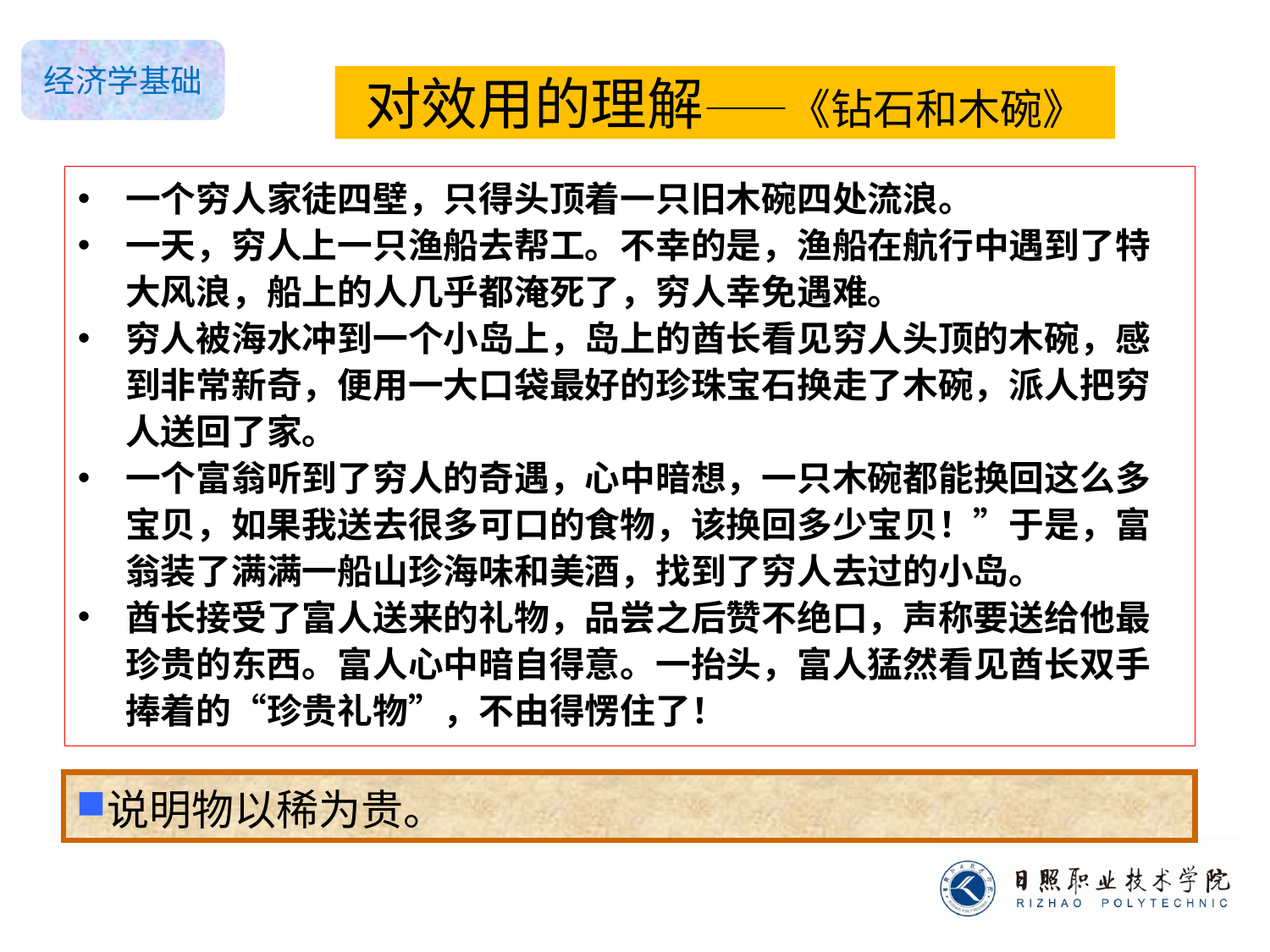

# 对效用的理解——《钻石和木碗》
一个穷人家徒四壁，只得头顶着一只旧木碗四处流浪。
一天，穷人上一只渔船去帮工。不幸的是，渔船在航行中遇到了特大风浪，船上的人几乎都淹死了，穷人幸免遇难。
穷人被海水冲到一个小岛上，岛上的酋长看见穷人头顶的木碗，感到非常新奇，便用一大口袋最好的珍珠宝石换走了木碗，派人把穷人送回了家。
一个富翁听到了穷人的奇遇，心中暗想，一只木碗都能换回这么多宝贝，如果我送去很多可口的食物，该换回多少宝贝！”于是，富翁装了满满一船山珍海味和美酒，找到了穷人去过的小岛。
酋长接受了富人送来的礼物，品尝之后赞不绝口，声称要送给他最珍贵的东西。富人心中暗自得意。一抬头，富人猛然看见酋长双手捧着的“珍贵礼物”，不由得愣住了！
说明物以稀为贵。
《经济学基础》